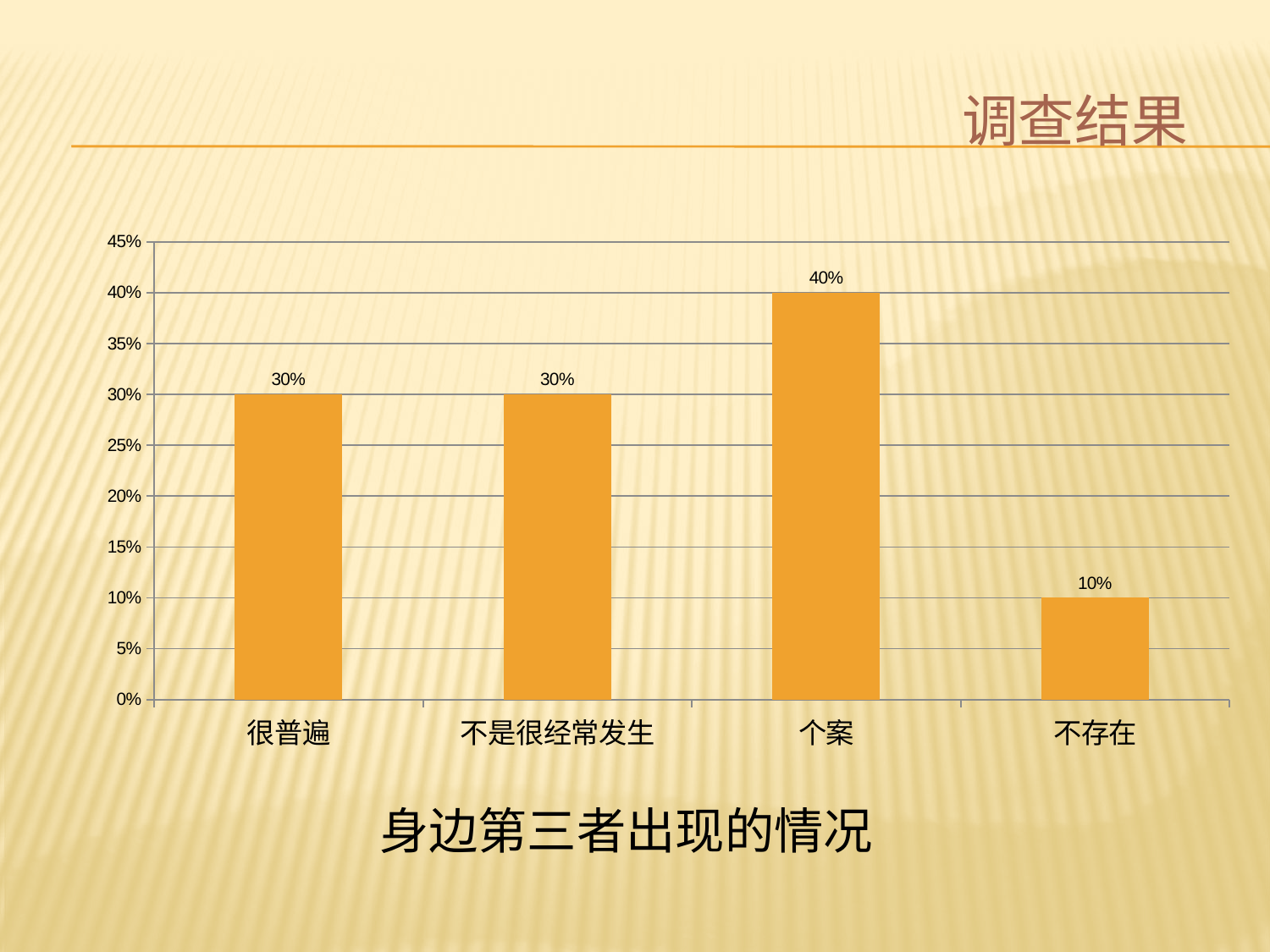

#
调查结果

### Chart

| Category |  |
|---|---|
| 很普遍 | 0.3000000000000002 |
| 不是很经常发生 | 0.3000000000000002 |
| 个案 | 0.4 |
| 不存在 | 0.1 |
身边第三者出现的情况